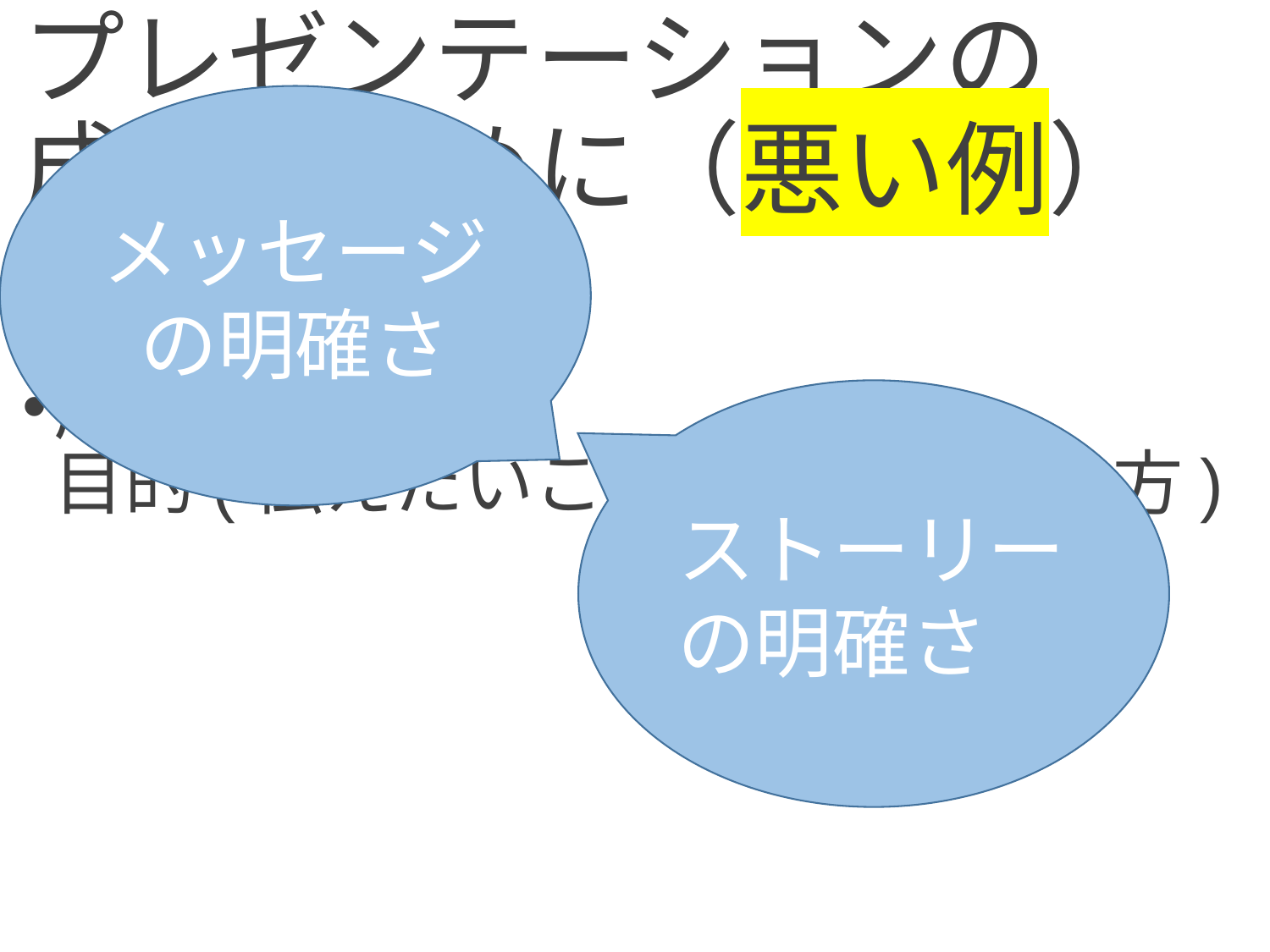

# プレゼンテーションの 成功のために（悪い例）
メッセージの明確さ
成功の度合い
目的(伝えたいこと)×手段(伝え方)
ストーリーの明確さ